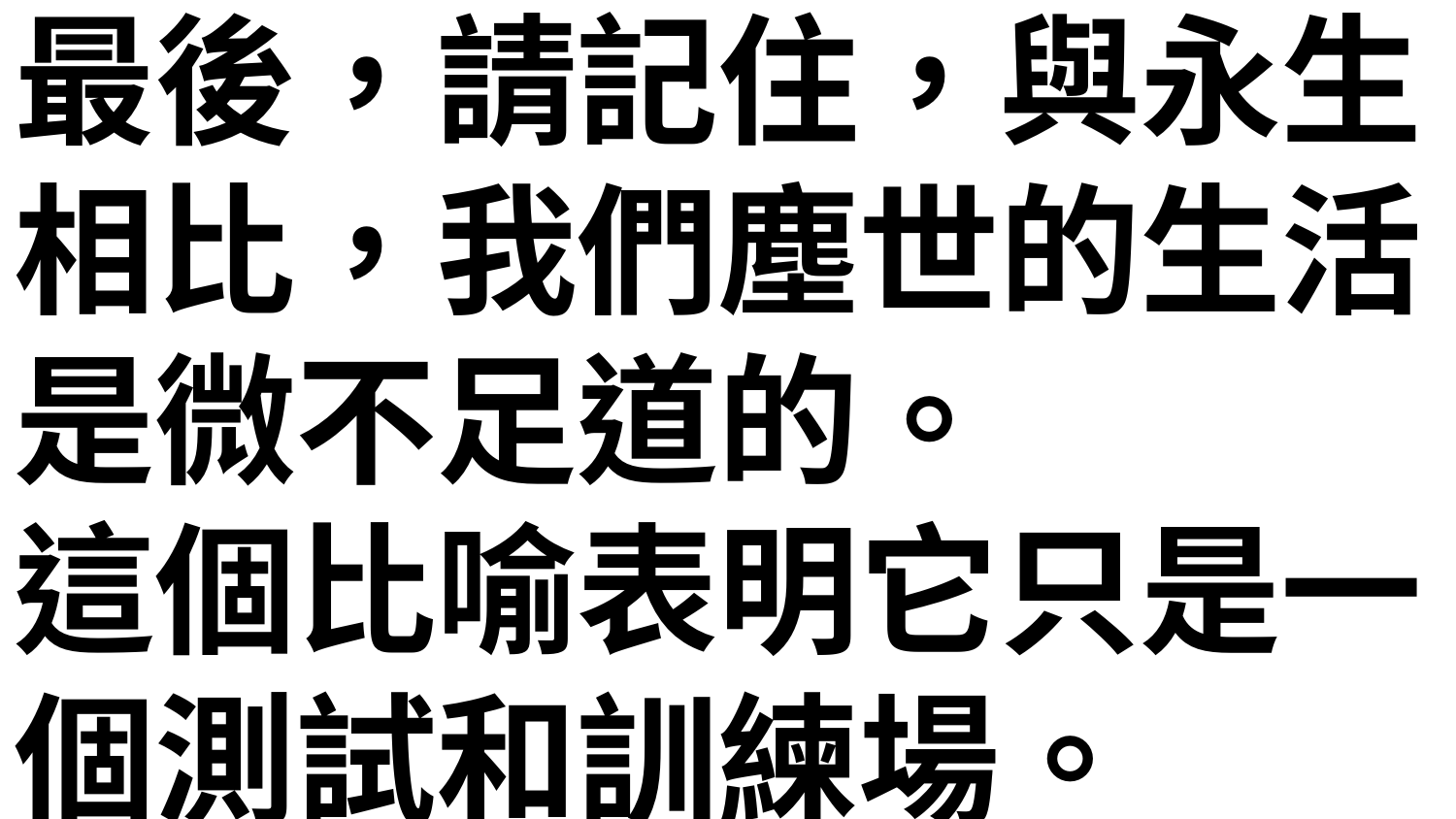

最後，請記住，與永生相比，我們塵世的生活是微不足道的。
這個比喻表明它只是一個測試和訓練場。